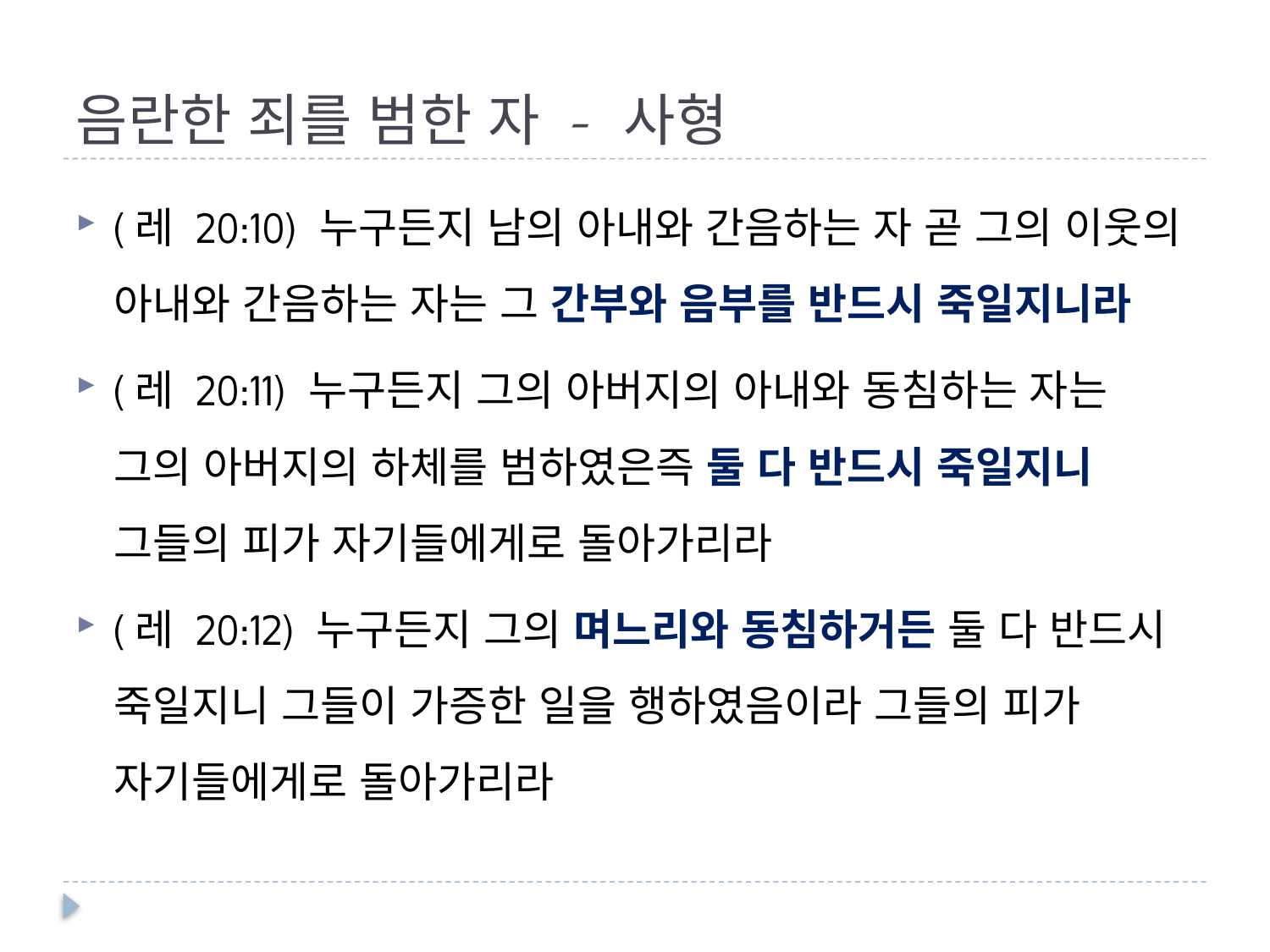

# 음란한 죄를 범한 자 - 사형
(레 20:10) 누구든지 남의 아내와 간음하는 자 곧 그의 이웃의 아내와 간음하는 자는 그 간부와 음부를 반드시 죽일지니라
(레 20:11) 누구든지 그의 아버지의 아내와 동침하는 자는 그의 아버지의 하체를 범하였은즉 둘 다 반드시 죽일지니 그들의 피가 자기들에게로 돌아가리라
(레 20:12) 누구든지 그의 며느리와 동침하거든 둘 다 반드시 죽일지니 그들이 가증한 일을 행하였음이라 그들의 피가 자기들에게로 돌아가리라